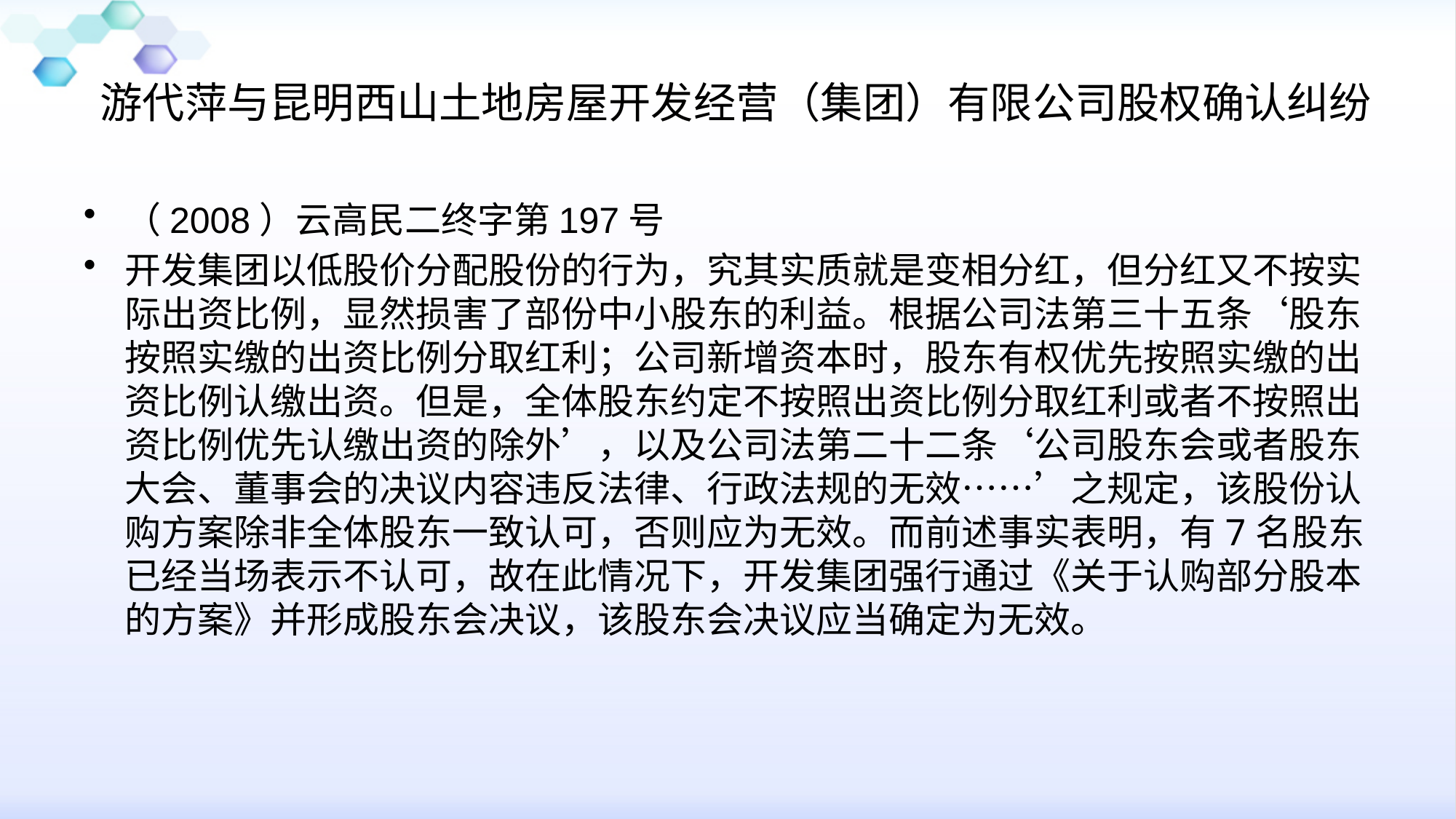

# 游代萍与昆明西山土地房屋开发经营（集团）有限公司股权确认纠纷
（2008）云高民二终字第197号
开发集团以低股价分配股份的行为，究其实质就是变相分红，但分红又不按实际出资比例，显然损害了部份中小股东的利益。根据公司法第三十五条‘股东按照实缴的出资比例分取红利；公司新增资本时，股东有权优先按照实缴的出资比例认缴出资。但是，全体股东约定不按照出资比例分取红利或者不按照出资比例优先认缴出资的除外’，以及公司法第二十二条‘公司股东会或者股东大会、董事会的决议内容违反法律、行政法规的无效……’之规定，该股份认购方案除非全体股东一致认可，否则应为无效。而前述事实表明，有7名股东已经当场表示不认可，故在此情况下，开发集团强行通过《关于认购部分股本的方案》并形成股东会决议，该股东会决议应当确定为无效。